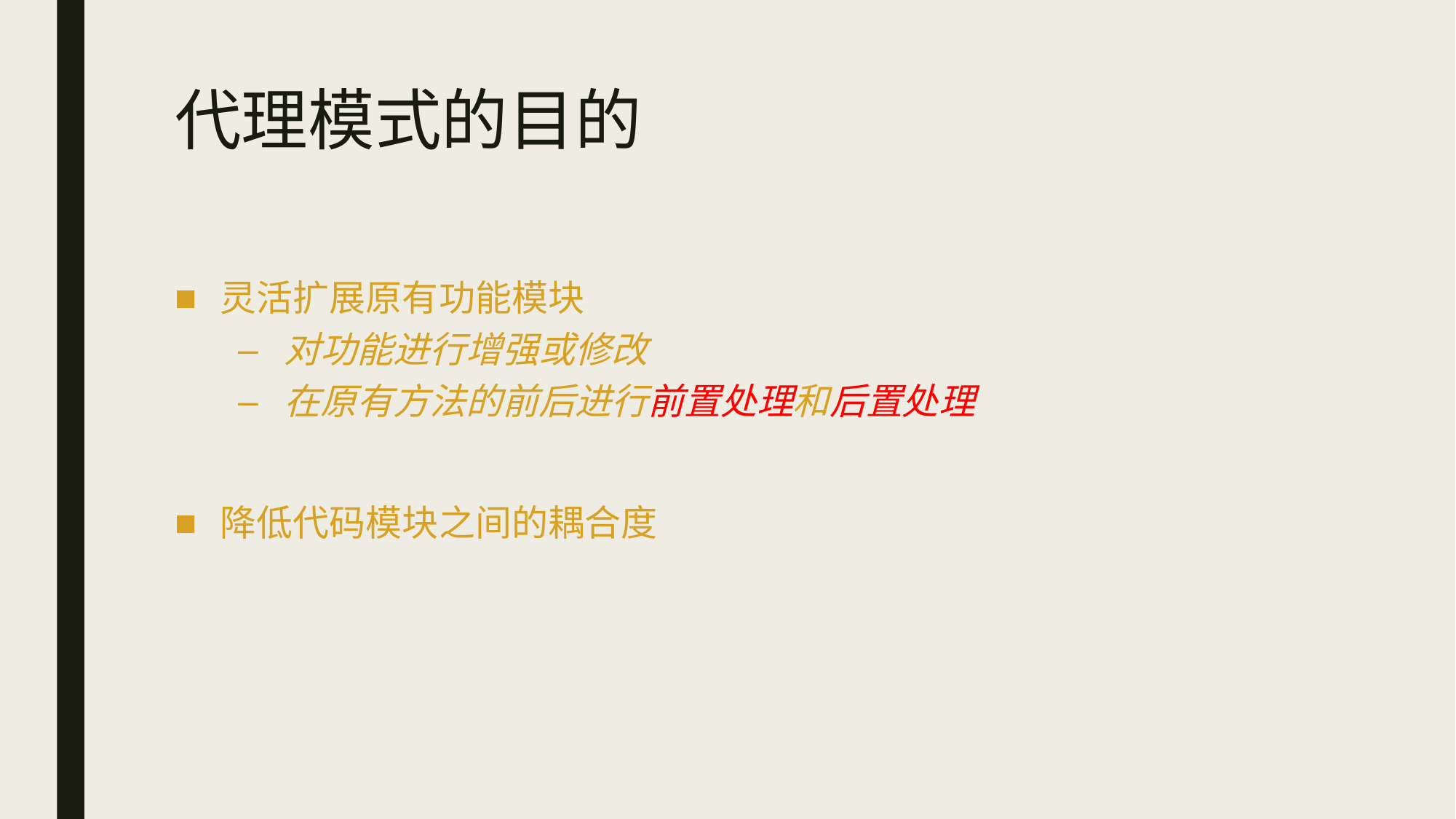

# 代理模式的目的
灵活扩展原有功能模块
对功能进行增强或修改
在原有方法的前后进行前置处理和后置处理

降低代码模块之间的耦合度